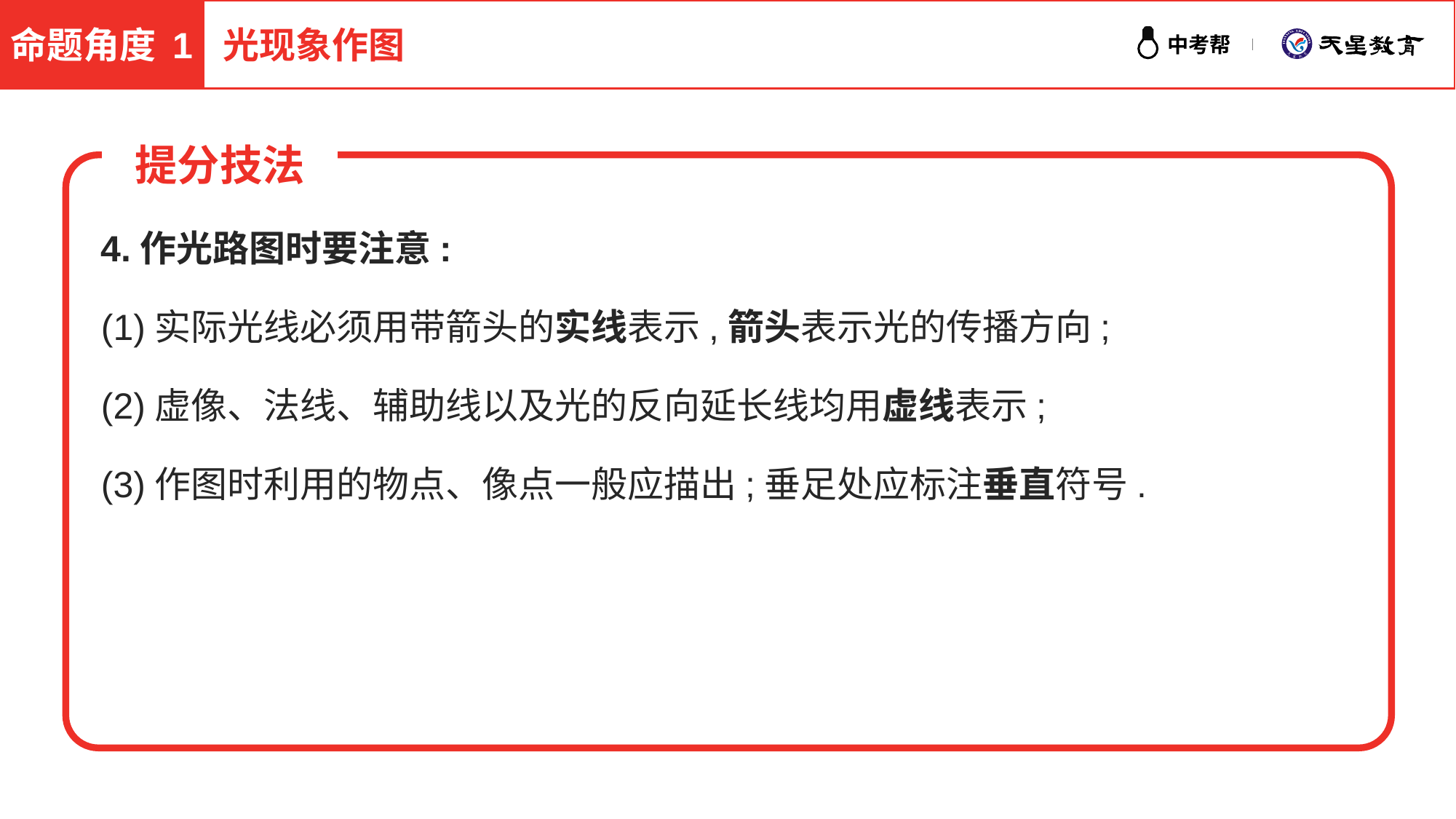

命题角度 1
光现象作图
提分技法

4.作光路图时要注意:
(1)实际光线必须用带箭头的实线表示,箭头表示光的传播方向;
(2)虚像、法线、辅助线以及光的反向延长线均用虚线表示;
(3)作图时利用的物点、像点一般应描出;垂足处应标注垂直符号.